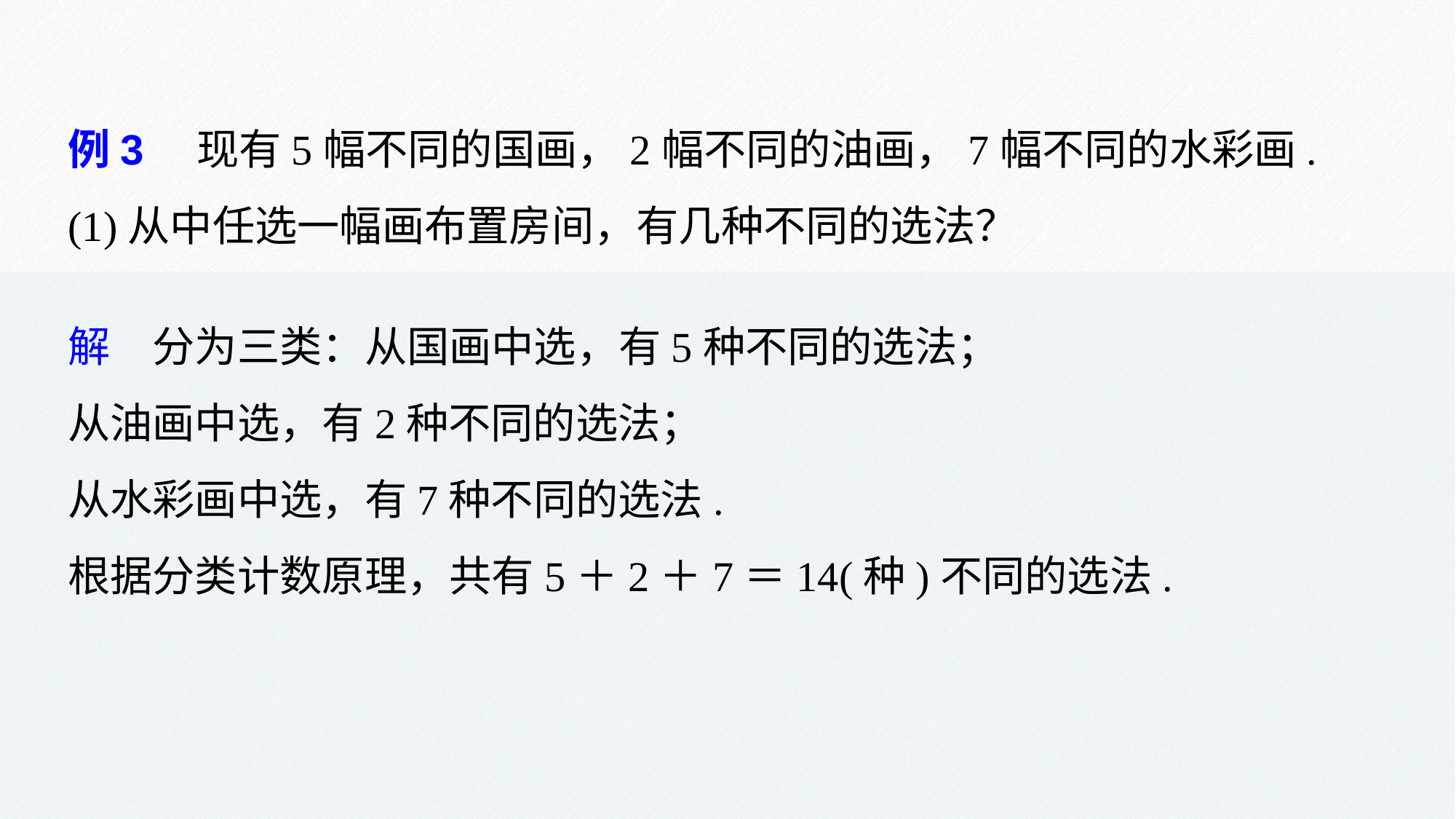

例3　现有5幅不同的国画，2幅不同的油画，7幅不同的水彩画.
(1)从中任选一幅画布置房间，有几种不同的选法？
解　分为三类：从国画中选，有5种不同的选法；
从油画中选，有2种不同的选法；
从水彩画中选，有7种不同的选法.
根据分类计数原理，共有5＋2＋7＝14(种)不同的选法.